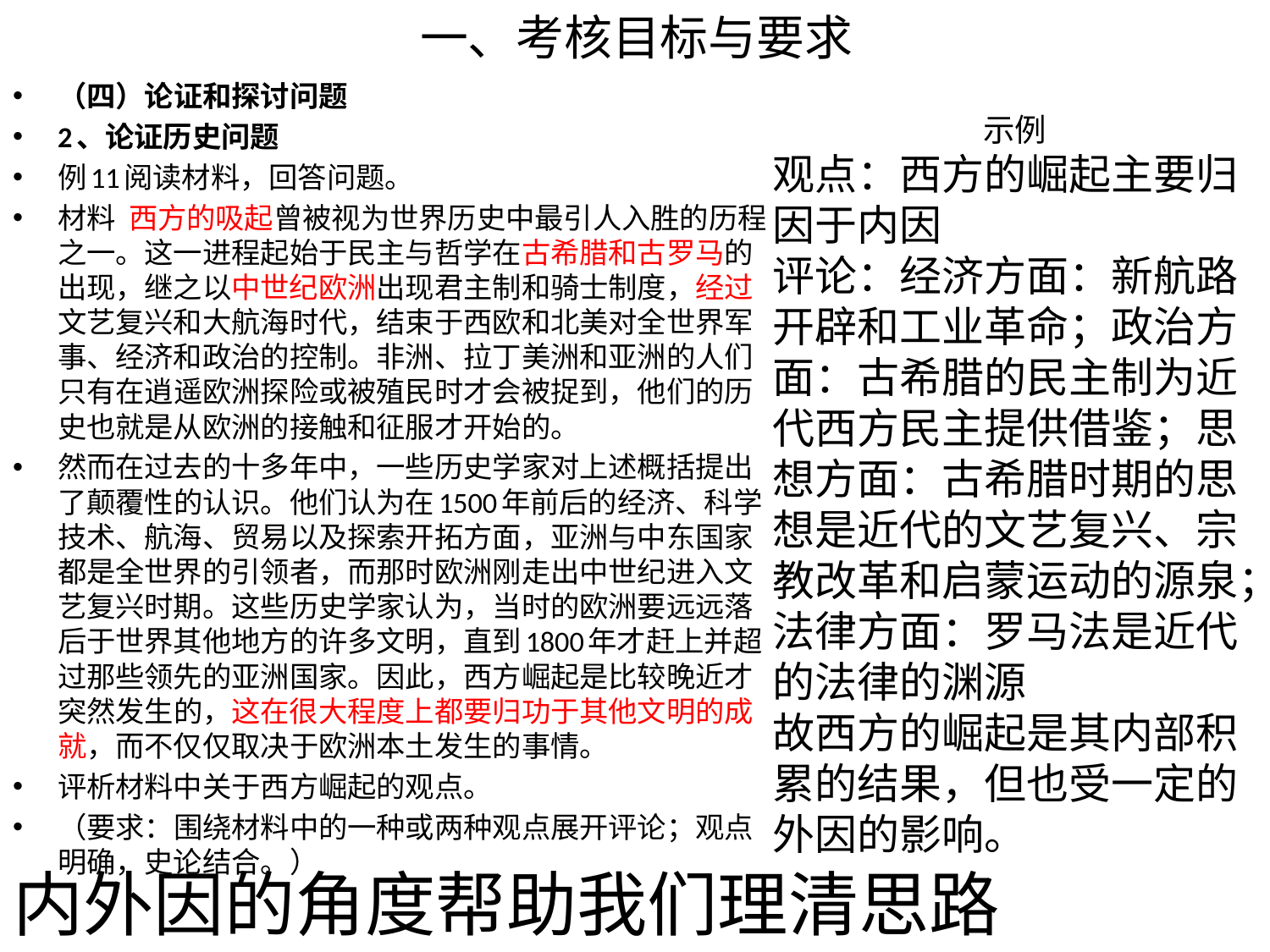

# 一、考核目标与要求
（四）论证和探讨问题
2、论证历史问题
例11阅读材料，回答问题。
材料  西方的吸起曾被视为世界历史中最引人入胜的历程之一。这一进程起始于民主与哲学在古希腊和古罗马的出现，继之以中世纪欧洲出现君主制和骑士制度，经过文艺复兴和大航海时代，结束于西欧和北美对全世界军事、经济和政治的控制。非洲、拉丁美洲和亚洲的人们只有在逍遥欧洲探险或被殖民时才会被捉到，他们的历史也就是从欧洲的接触和征服才开始的。
然而在过去的十多年中，一些历史学家对上述概括提出了颠覆性的认识。他们认为在1500年前后的经济、科学技术、航海、贸易以及探索开拓方面，亚洲与中东国家都是全世界的引领者，而那时欧洲刚走出中世纪进入文艺复兴时期。这些历史学家认为，当时的欧洲要远远落后于世界其他地方的许多文明，直到1800年才赶上并超过那些领先的亚洲国家。因此，西方崛起是比较晚近才突然发生的，这在很大程度上都要归功于其他文明的成就，而不仅仅取决于欧洲本土发生的事情。
评析材料中关于西方崛起的观点。
（要求：围绕材料中的一种或两种观点展开评论；观点明确，史论结合。）

示例
观点：西方的崛起主要归因于内因
评论：经济方面：新航路开辟和工业革命；政治方面：古希腊的民主制为近代西方民主提供借鉴；思想方面：古希腊时期的思想是近代的文艺复兴、宗教改革和启蒙运动的源泉；法律方面：罗马法是近代的法律的渊源
故西方的崛起是其内部积累的结果，但也受一定的外因的影响。
内外因的角度帮助我们理清思路